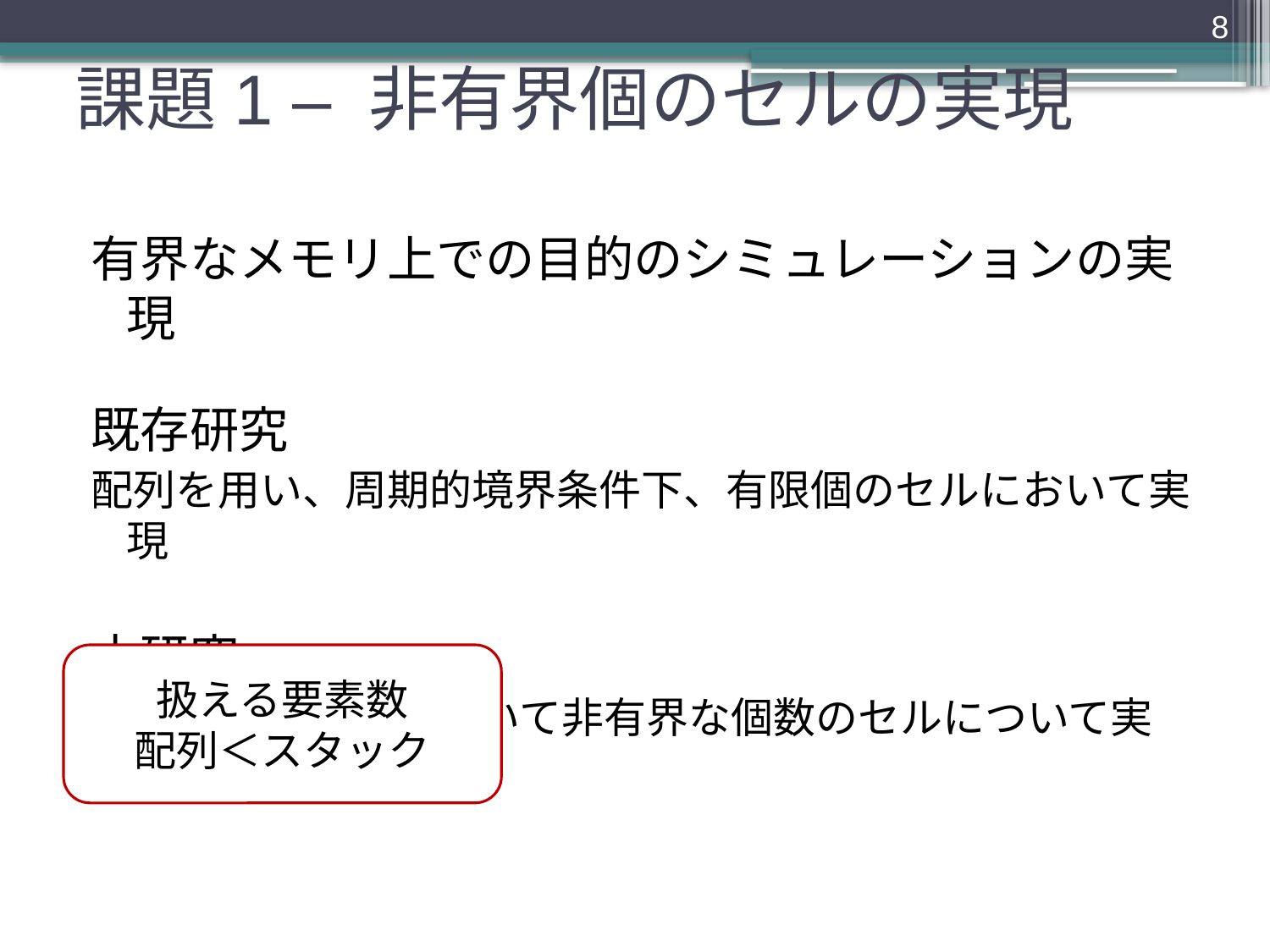

8
# 課題1 – 非有界個のセルの実現
有界なメモリ上での目的のシミュレーションの実現

既存研究
配列を用い、周期的境界条件下、有限個のセルにおいて実現

本研究
可逆スタック[1]を用いて非有界な個数のセルについて実現
扱える要素数
配列＜スタック